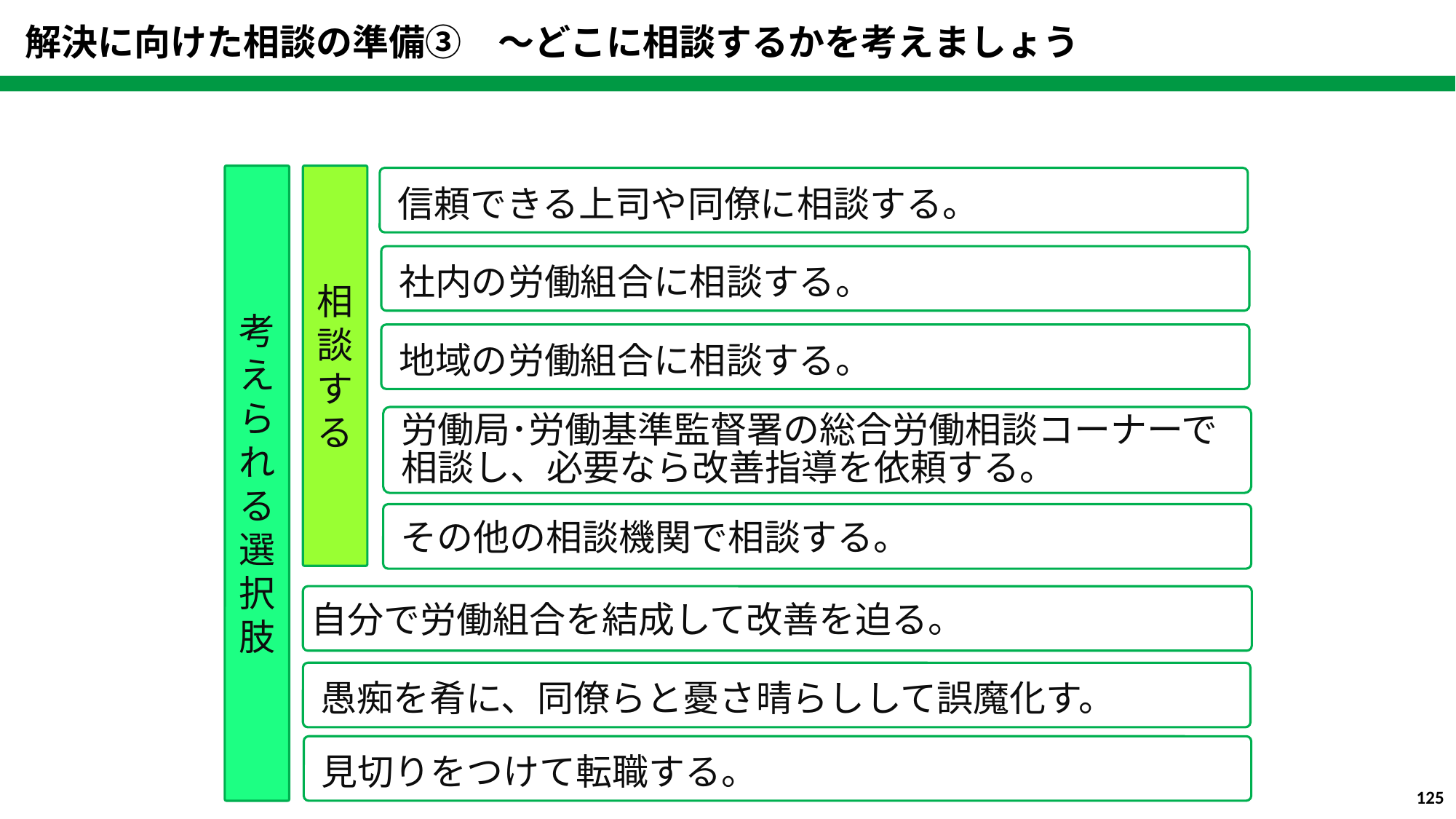

解決に向けた相談の準備③　～どこに相談するかを考えましょう

相談する
考えられる選択肢
信頼できる上司や同僚に相談する。
社内の労働組合に相談する。
地域の労働組合に相談する。
労働局･労働基準監督署の総合労働相談コーナーで相談し、必要なら改善指導を依頼する。
その他の相談機関で相談する。
自分で労働組合を結成して改善を迫る。
愚痴を肴に、同僚らと憂さ晴らしして誤魔化す。
見切りをつけて転職する。
125